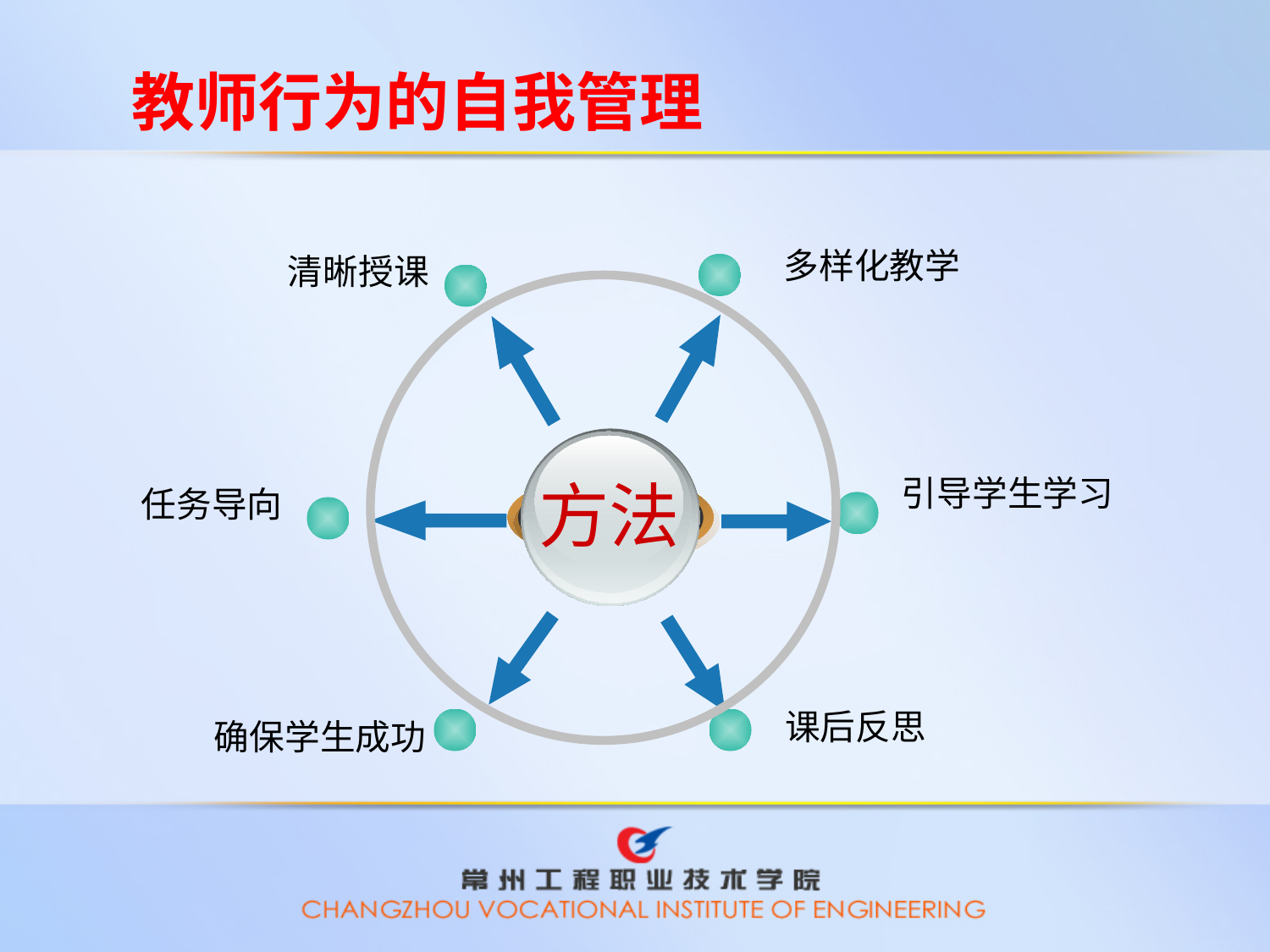

教师行为的自我管理
多样化教学
清晰授课

方法
引导学生学习

任务导向

课后反思
确保学生成功